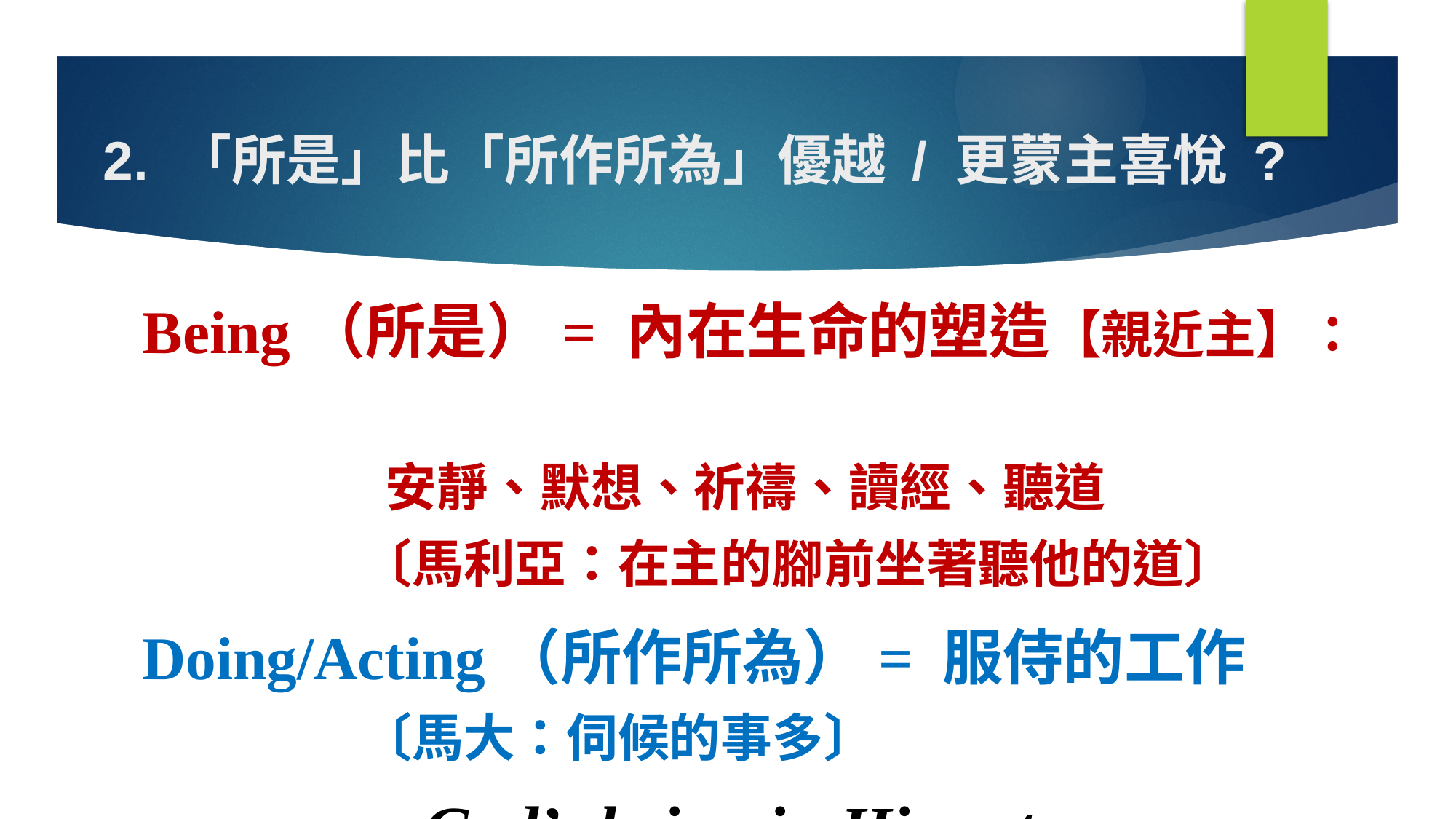

# 2. 「所是」比「所作所為」優越 / 更蒙主喜悅 ?
Being（所是）= 內在生命的塑造【親近主】：
	 	  安靜、默想、祈禱、讀經、聽道
		〔馬利亞：在主的腳前坐著聽他的道〕

Doing/Acting（所作所為）= 服侍的工作
		〔馬大：伺候的事多〕

God’s being in His acts